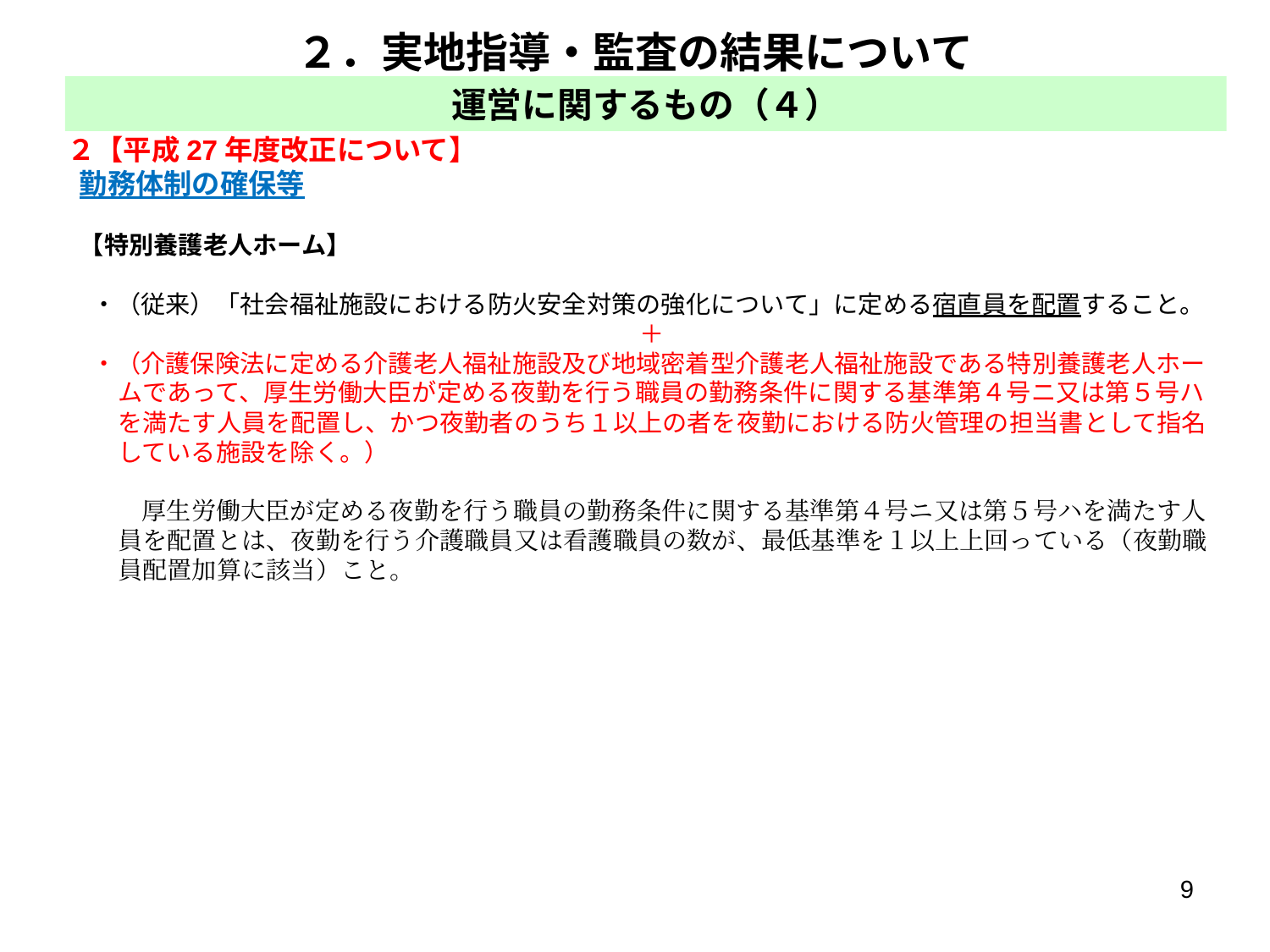

２．実地指導・監査の結果について
運営に関するもの（４）
２【平成27年度改正について】
勤務体制の確保等

【特別養護老人ホーム】

・（従来）「社会福祉施設における防火安全対策の強化について」に定める宿直員を配置すること。
＋
・（介護保険法に定める介護老人福祉施設及び地域密着型介護老人福祉施設である特別養護老人ホームであって、厚生労働大臣が定める夜勤を行う職員の勤務条件に関する基準第４号ニ又は第５号ハを満たす人員を配置し、かつ夜勤者のうち１以上の者を夜勤における防火管理の担当書として指名している施設を除く。）

厚生労働大臣が定める夜勤を行う職員の勤務条件に関する基準第４号ニ又は第５号ハを満たす人員を配置とは、夜勤を行う介護職員又は看護職員の数が、最低基準を１以上上回っている（夜勤職員配置加算に該当）こと。

9